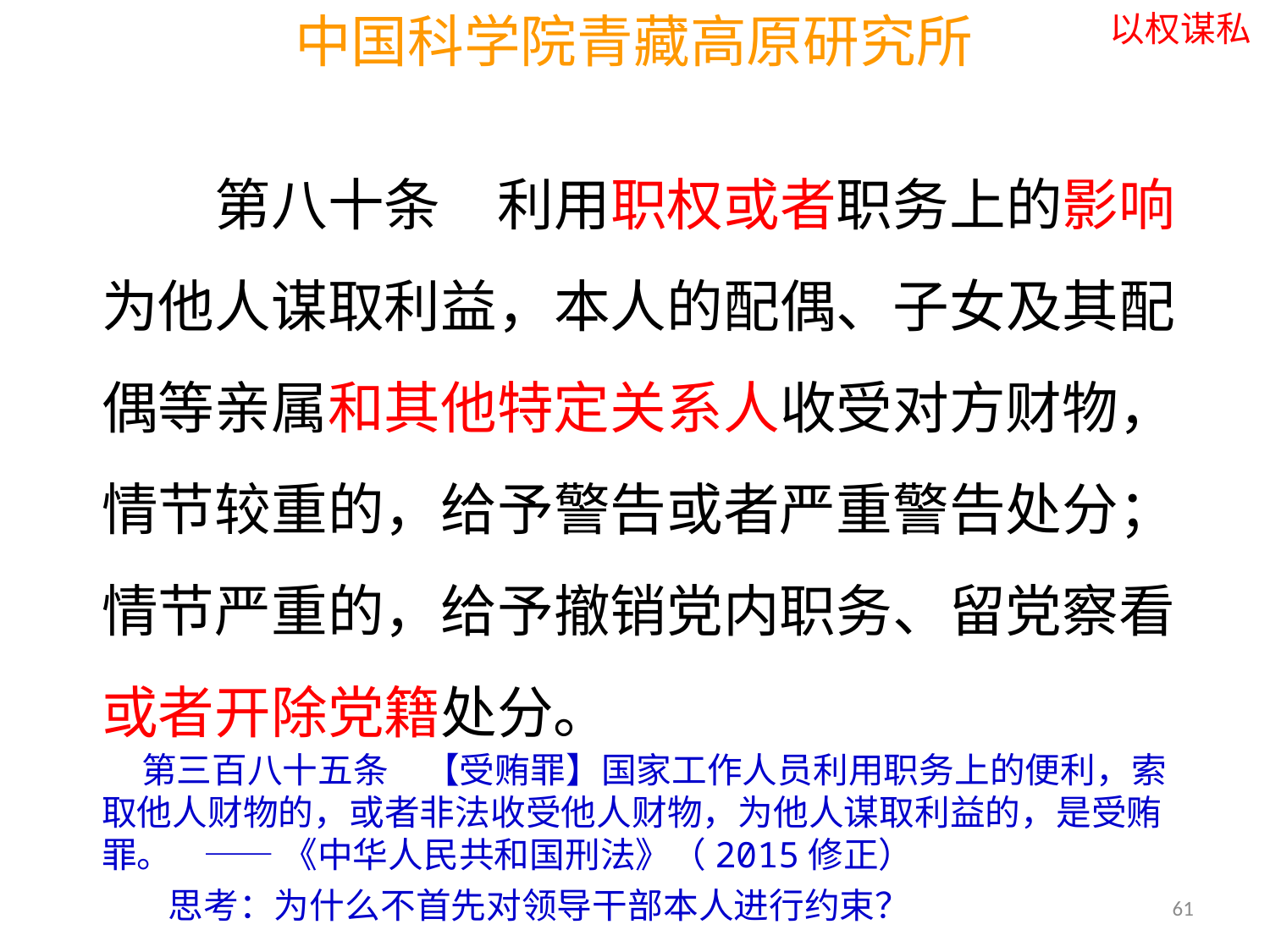

以权谋私
　　第八十条　利用职权或者职务上的影响为他人谋取利益，本人的配偶、子女及其配偶等亲属和其他特定关系人收受对方财物，情节较重的，给予警告或者严重警告处分；情节严重的，给予撤销党内职务、留党察看或者开除党籍处分。
    第三百八十五条　【受贿罪】国家工作人员利用职务上的便利，索取他人财物的，或者非法收受他人财物，为他人谋取利益的，是受贿罪。    —— 《中华人民共和国刑法》（2015修正）
思考：为什么不首先对领导干部本人进行约束？
61